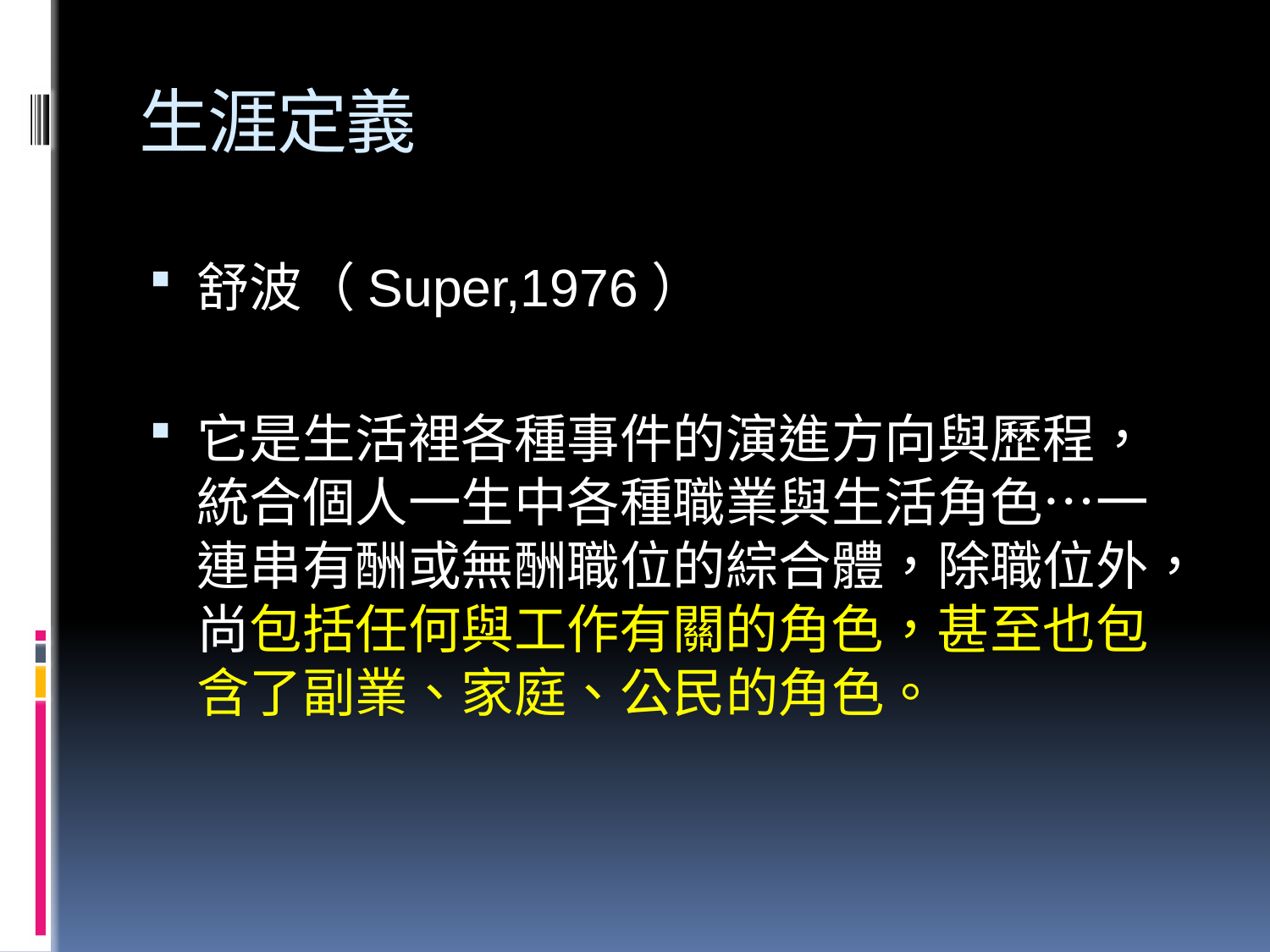

# 生涯定義
舒波（Super,1976）

它是生活裡各種事件的演進方向與歷程，統合個人一生中各種職業與生活角色…一連串有酬或無酬職位的綜合體，除職位外，尚包括任何與工作有關的角色，甚至也包含了副業、家庭、公民的角色。